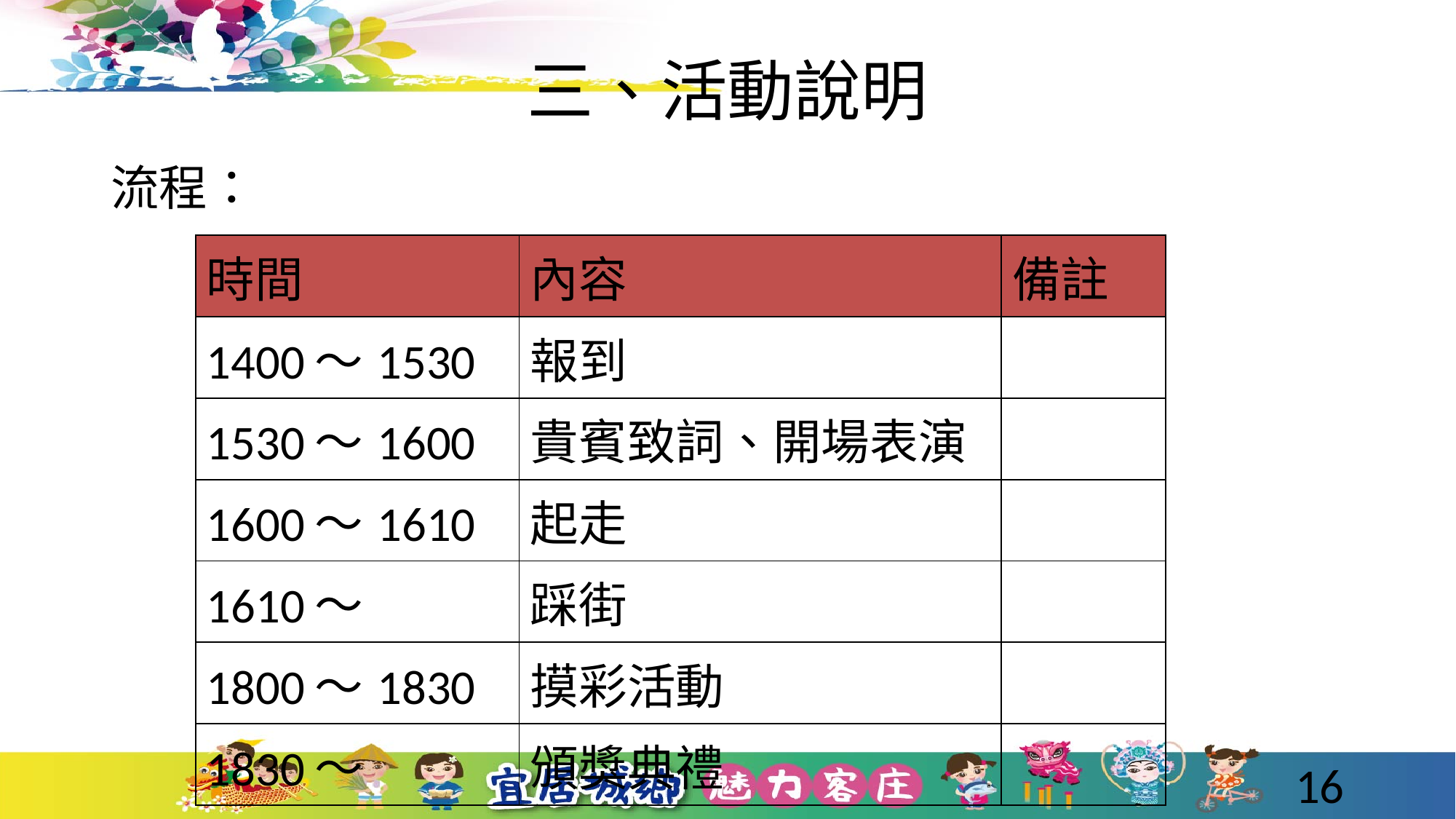

# 三、活動說明
流程：

| 時間 | 內容 | 備註 |
| --- | --- | --- |
| 1400～1530 | 報到 |  |
| 1530～1600 | 貴賓致詞、開場表演 |  |
| 1600～1610 | 起走 |  |
| 1610～ | 踩街 |  |
| 1800～1830 | 摸彩活動 |  |
| 1830～ | 頒獎典禮 |  |
16